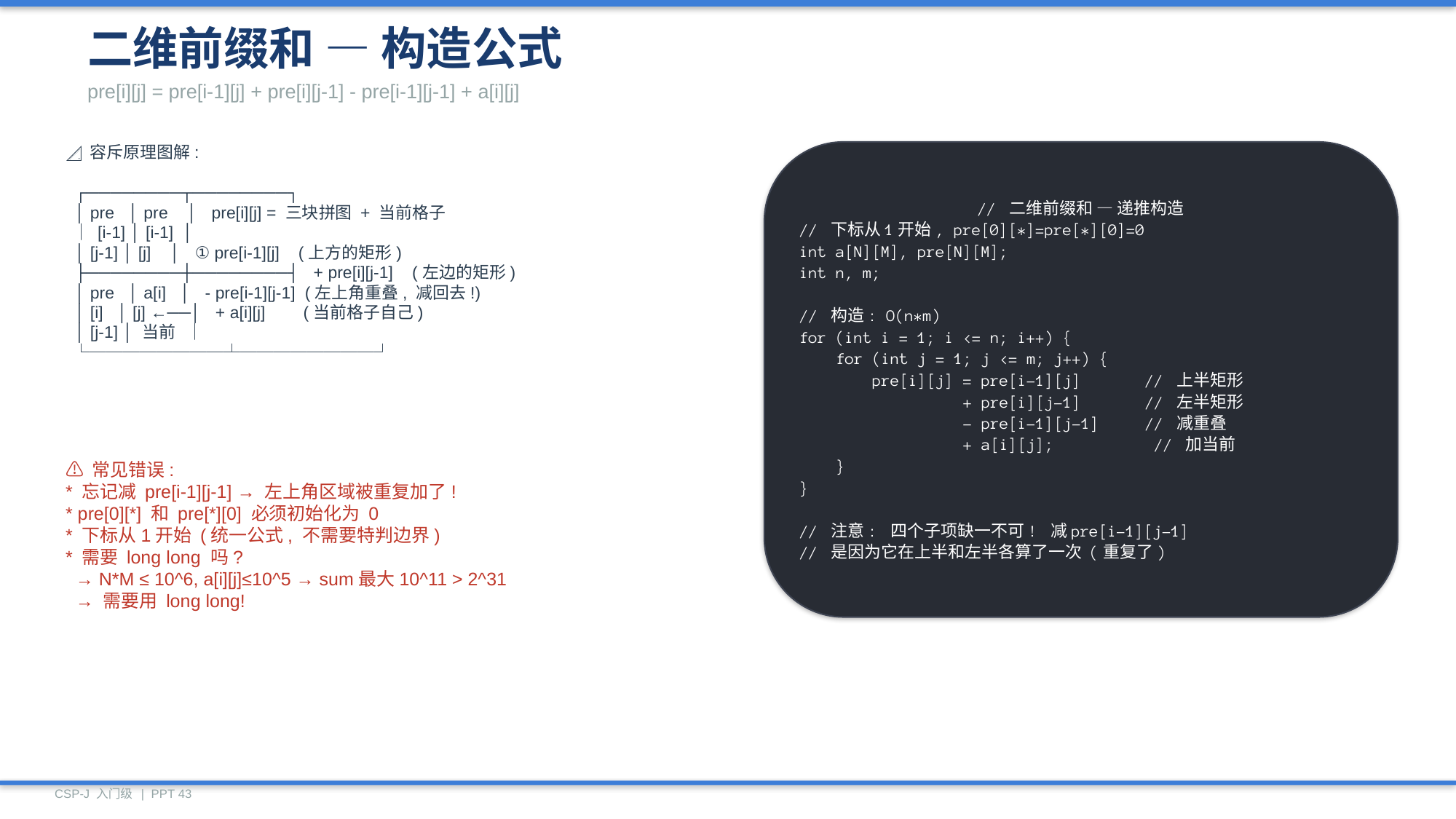

二维前缀和 — 构造公式
pre[i][j] = pre[i-1][j] + pre[i][j-1] - pre[i-1][j-1] + a[i][j]
📐 容斥原理图解:
  ┌────────┬────────┐
  │ pre   │ pre    │   pre[i][j] = 三块拼图 + 当前格子
  │ [i-1] │ [i-1]  │
  │ [j-1] │ [j]    │   ① pre[i-1][j]    (上方的矩形)
  ├────────┼────────┤   + pre[i][j-1]    (左边的矩形)
  │ pre   │ a[i]   │   - pre[i-1][j-1]  (左上角重叠, 减回去!)
  │ [i]   │ [j] ←──│   + a[i][j]        (当前格子自己)
  │ [j-1] │ 当前   │
  └────────┴────────┘
// 二维前缀和 — 递推构造
// 下标从1开始, pre[0][*]=pre[*][0]=0
int a[N][M], pre[N][M];
int n, m;

// 构造: O(n*m)
for (int i = 1; i <= n; i++) {
    for (int j = 1; j <= m; j++) {
        pre[i][j] = pre[i-1][j]       // 上半矩形
                  + pre[i][j-1]       // 左半矩形
                  - pre[i-1][j-1]     // 减重叠
                  + a[i][j];           // 加当前
    }
}

// 注意: 四个子项缺一不可! 减pre[i-1][j-1]
// 是因为它在上半和左半各算了一次 (重复了)
⚠️ 常见错误:
* 忘记减 pre[i-1][j-1] → 左上角区域被重复加了!
* pre[0][*] 和 pre[*][0] 必须初始化为 0
* 下标从1开始 (统一公式, 不需要特判边界)
* 需要 long long 吗?
  → N*M ≤ 10^6, a[i][j]≤10^5 → sum最大10^11 > 2^31
  → 需要用 long long!

CSP-J 入门级  |  PPT 43